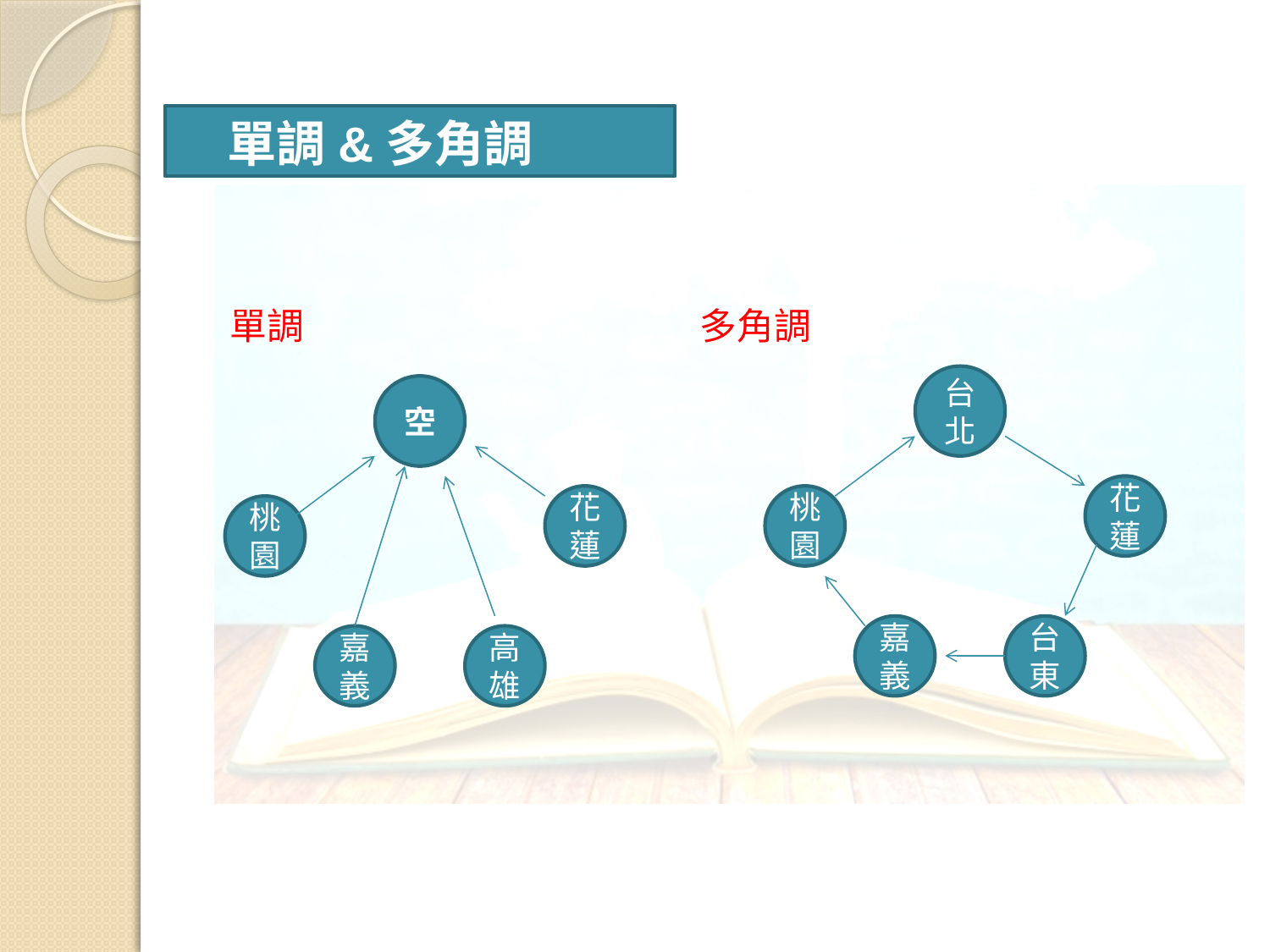

單調&多角調
單調                                                多角調
台北
空
花蓮
花蓮
桃園
桃園
嘉義
台東
嘉義
高雄